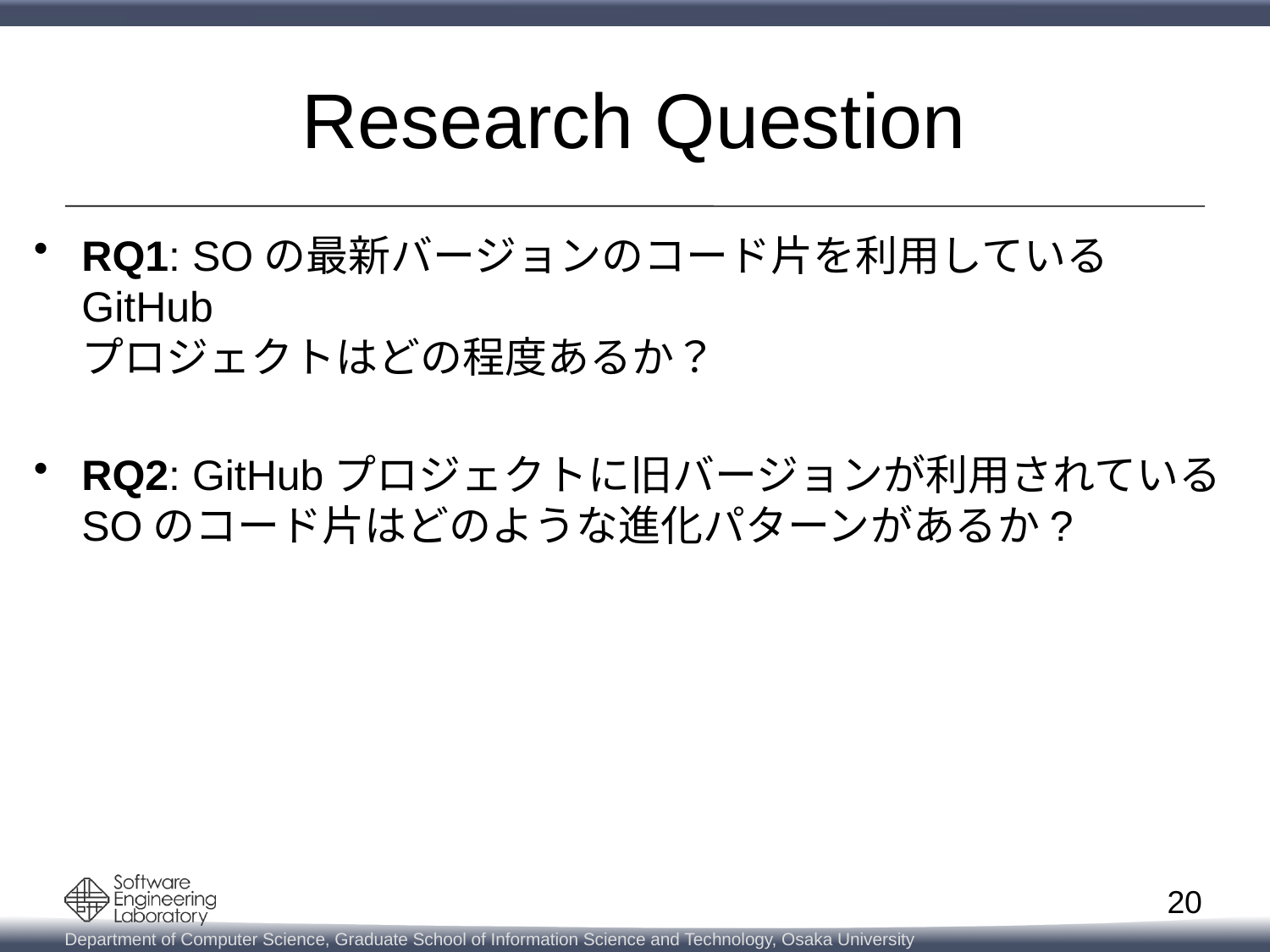

# Research Question
RQ1: SOの最新バージョンのコード片を利用しているGitHub
プロジェクトはどの程度あるか？

RQ2: GitHubプロジェクトに旧バージョンが利用されているSOのコード片はどのような進化パターンがあるか?

20